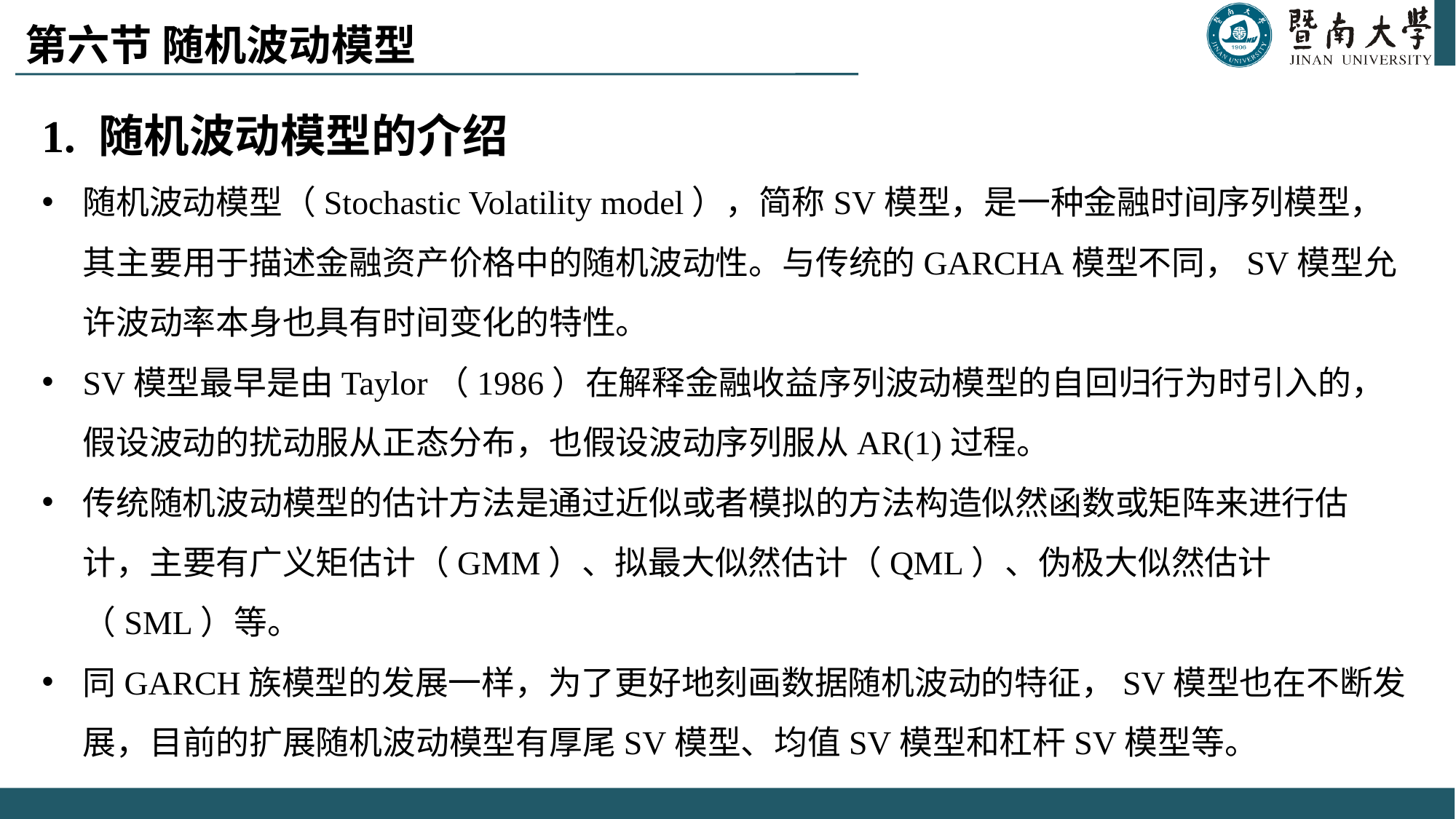

# 第六节 随机波动模型
1. 随机波动模型的介绍
随机波动模型（Stochastic Volatility model），简称SV模型，是一种金融时间序列模型，其主要用于描述金融资产价格中的随机波动性。与传统的GARCHA模型不同，SV模型允许波动率本身也具有时间变化的特性。
SV模型最早是由Taylor（1986）在解释金融收益序列波动模型的自回归行为时引入的，假设波动的扰动服从正态分布，也假设波动序列服从AR(1)过程。
传统随机波动模型的估计方法是通过近似或者模拟的方法构造似然函数或矩阵来进行估计，主要有广义矩估计（GMM）、拟最大似然估计（QML）、伪极大似然估计（SML）等。
同GARCH族模型的发展一样，为了更好地刻画数据随机波动的特征，SV模型也在不断发展，目前的扩展随机波动模型有厚尾SV模型、均值SV模型和杠杆SV模型等。